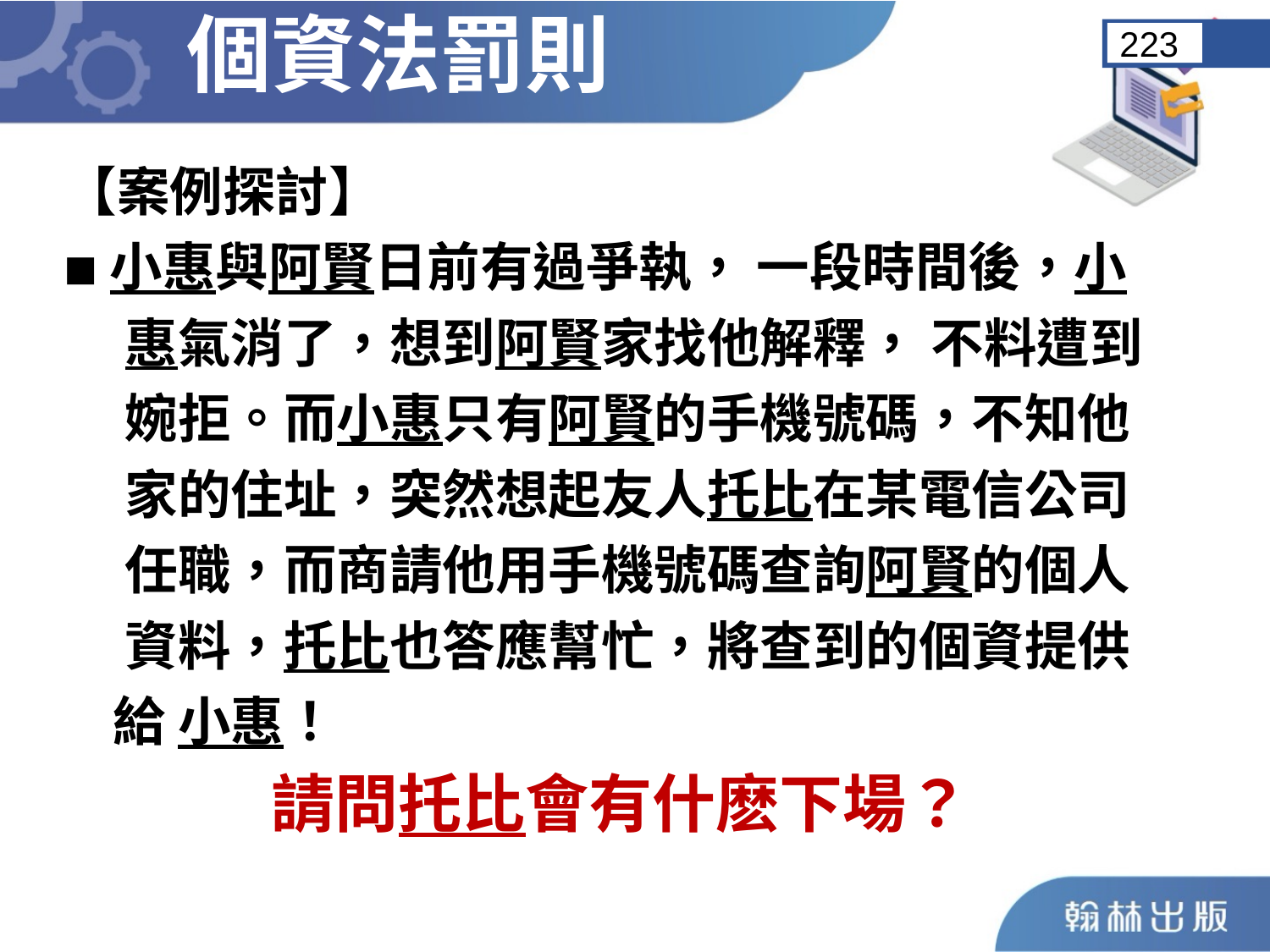

個資法罰則
223
【案例探討】
◼︎小惠與阿賢日前有過爭執， 一段時間後，小
    惠氣消了，想到阿賢家找他解釋， 不料遭到
    婉拒。而小惠只有阿賢的手機號碼，不知他
    家的住址，突然想起友人托比在某電信公司
    任職，而商請他用手機號碼查詢阿賢的個人
    資料，托比也答應幫忙，將查到的個資提供
   給 小惠！
               請問托比會有什麽下場？